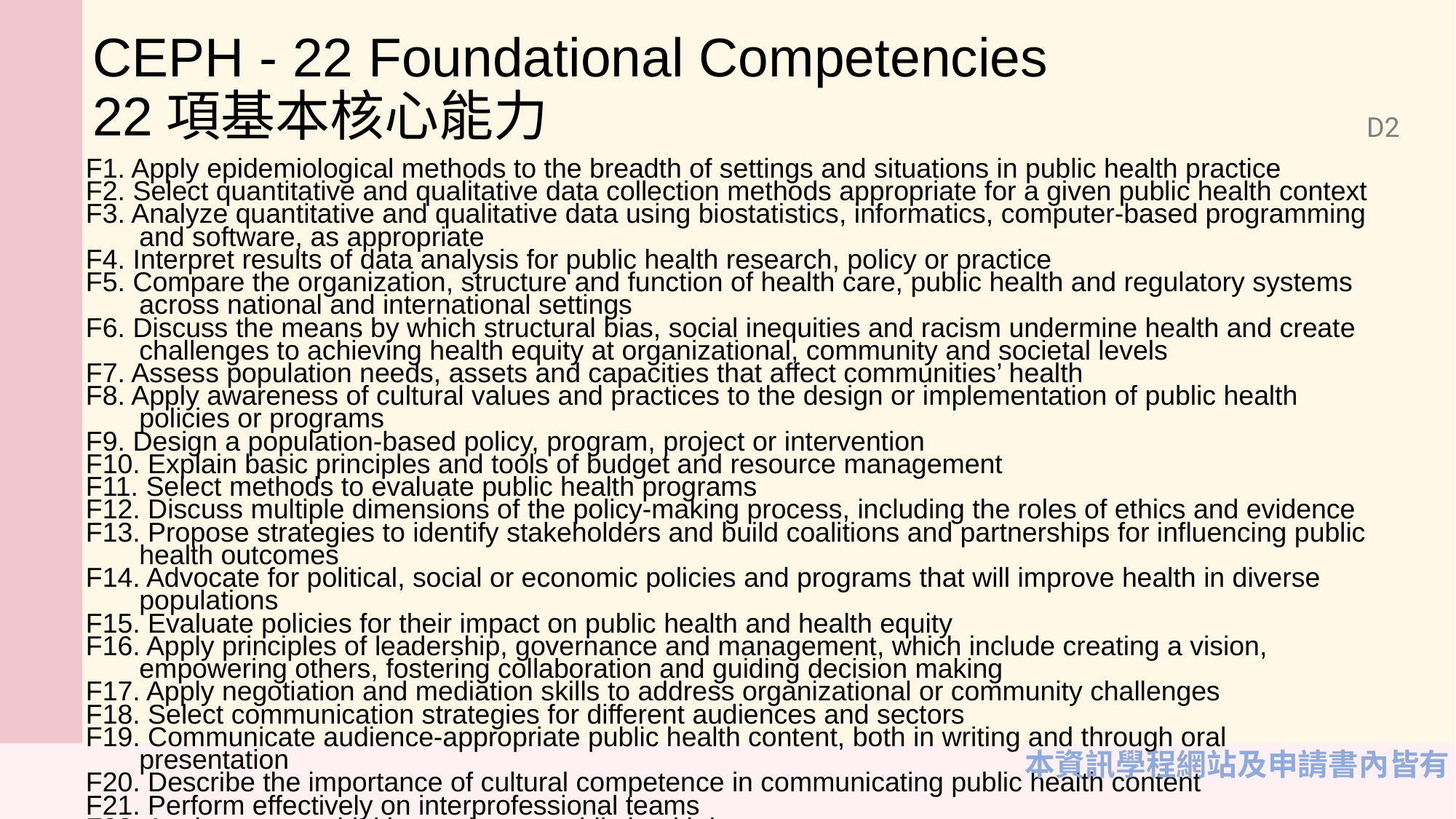

CEPH - 22 Foundational Competencies
22項基本核心能力

D2
F1. Apply epidemiological methods to the breadth of settings and situations in public health practice
F2. Select quantitative and qualitative data collection methods appropriate for a given public health context
F3. Analyze quantitative and qualitative data using biostatistics, informatics, computer-based programming and software, as appropriate
F4. Interpret results of data analysis for public health research, policy or practice
F5. Compare the organization, structure and function of health care, public health and regulatory systems across national and international settings
F6. Discuss the means by which structural bias, social inequities and racism undermine health and create challenges to achieving health equity at organizational, community and societal levels
F7. Assess population needs, assets and capacities that affect communities’ health
F8. Apply awareness of cultural values and practices to the design or implementation of public health policies or programs
F9. Design a population-based policy, program, project or intervention
F10. Explain basic principles and tools of budget and resource management
F11. Select methods to evaluate public health programs
F12. Discuss multiple dimensions of the policy-making process, including the roles of ethics and evidence
F13. Propose strategies to identify stakeholders and build coalitions and partnerships for influencing public health outcomes
F14. Advocate for political, social or economic policies and programs that will improve health in diverse populations
F15. Evaluate policies for their impact on public health and health equity
F16. Apply principles of leadership, governance and management, which include creating a vision, empowering others, fostering collaboration and guiding decision making
F17. Apply negotiation and mediation skills to address organizational or community challenges
F18. Select communication strategies for different audiences and sectors
F19. Communicate audience-appropriate public health content, both in writing and through oral presentation
F20. Describe the importance of cultural competence in communicating public health content
F21. Perform effectively on interprofessional teams
F22. Apply systems thinking tools to a public health issue
本資訊學程網站及申請書內皆有